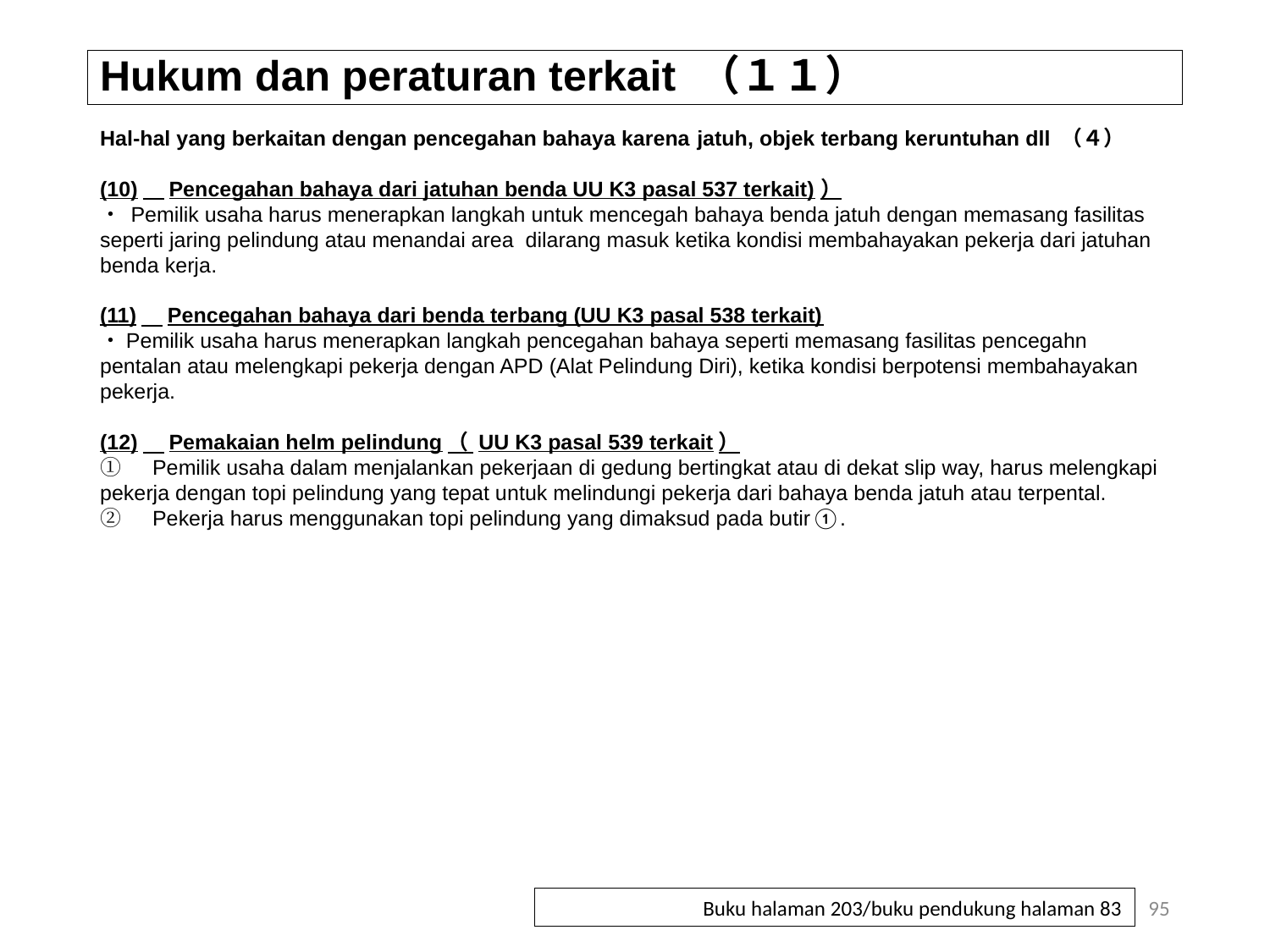

# Hukum dan peraturan terkait （１１）
Hal-hal yang berkaitan dengan pencegahan bahaya karena jatuh, objek terbang keruntuhan dll （４）

(10)　Pencegahan bahaya dari jatuhan benda UU K3 pasal 537 terkait)）
・ Pemilik usaha harus menerapkan langkah untuk mencegah bahaya benda jatuh dengan memasang fasilitas seperti jaring pelindung atau menandai area  dilarang masuk ketika kondisi membahayakan pekerja dari jatuhan benda kerja.

(11)　Pencegahan bahaya dari benda terbang (UU K3 pasal 538 terkait)
・Pemilik usaha harus menerapkan langkah pencegahan bahaya seperti memasang fasilitas pencegahn pentalan atau melengkapi pekerja dengan APD (Alat Pelindung Diri), ketika kondisi berpotensi membahayakan pekerja.
(12)　Pemakaian helm pelindung（ UU K3 pasal 539 terkait）
①　Pemilik usaha dalam menjalankan pekerjaan di gedung bertingkat atau di dekat slip way, harus melengkapi pekerja dengan topi pelindung yang tepat untuk melindungi pekerja dari bahaya benda jatuh atau terpental.
②　Pekerja harus menggunakan topi pelindung yang dimaksud pada butir①.

95
Buku halaman 203/buku pendukung halaman 83